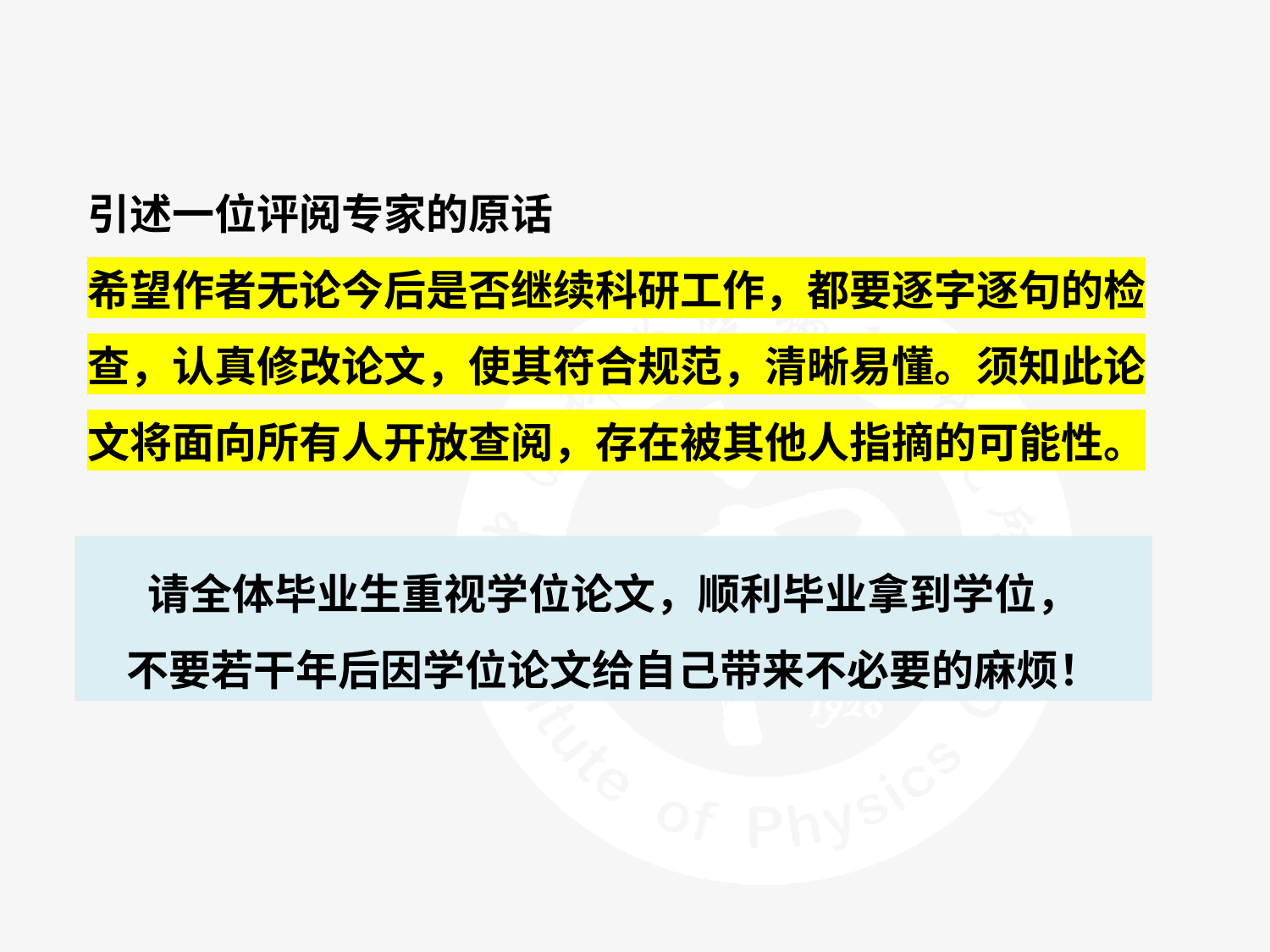

引述一位评阅专家的原话
希望作者无论今后是否继续科研工作，都要逐字逐句的检查，认真修改论文，使其符合规范，清晰易懂。须知此论文将面向所有人开放查阅，存在被其他人指摘的可能性。
请全体毕业生重视学位论文，顺利毕业拿到学位，
不要若干年后因学位论文给自己带来不必要的麻烦！